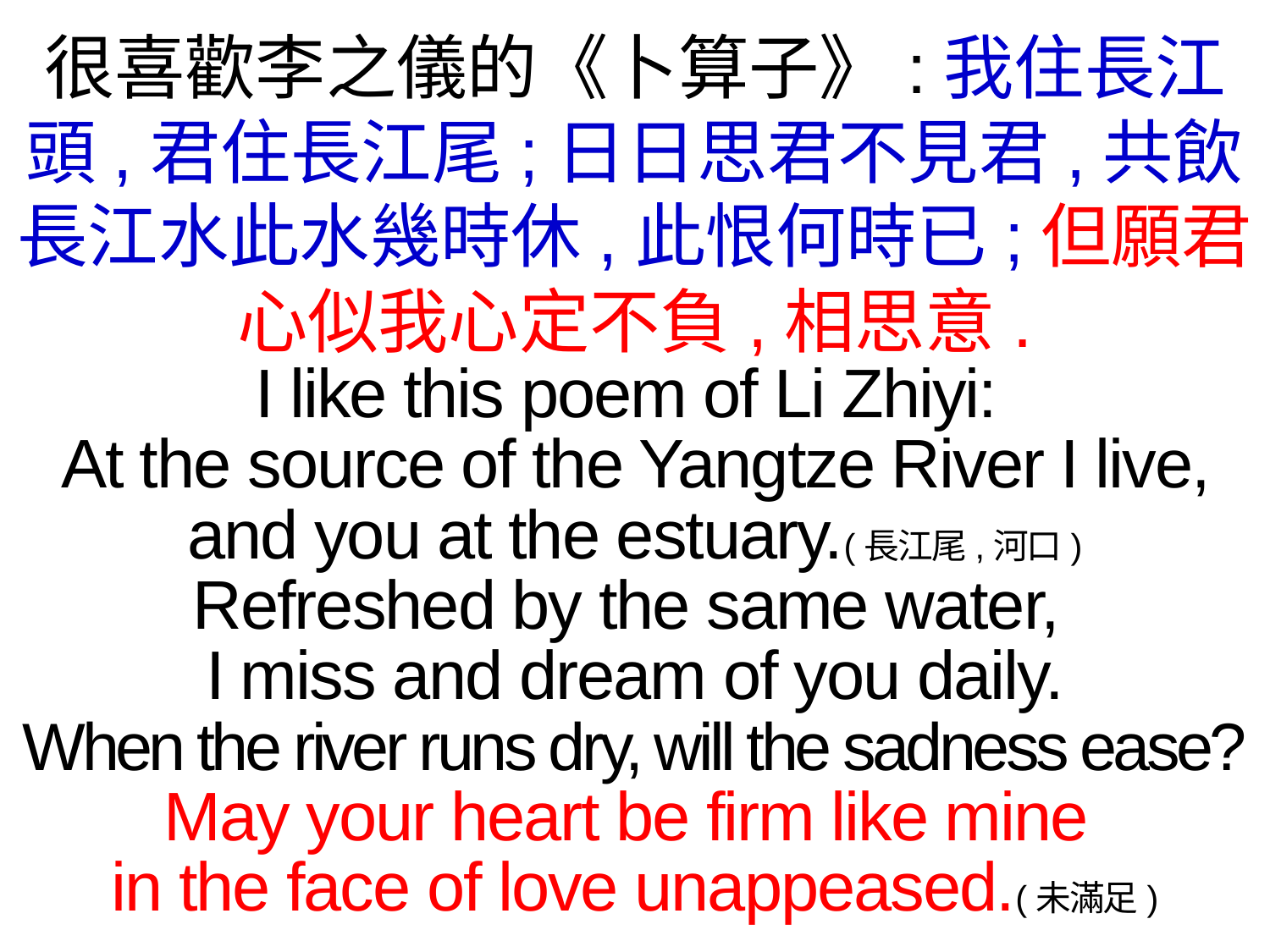

很喜歡李之儀的《卜算子》:我住長江頭,君住長江尾;日日思君不見君,共飲長江水此水幾時休,此恨何時已;但願君心似我心定不負,相思意.
I like this poem of Li Zhiyi:
At the source of the Yangtze River I live, and you at the estuary.(長江尾,河口)
Refreshed by the same water,
I miss and dream of you daily.
When the river runs dry, will the sadness ease?
May your heart be firm like mine
in the face of love unappeased.(未滿足)